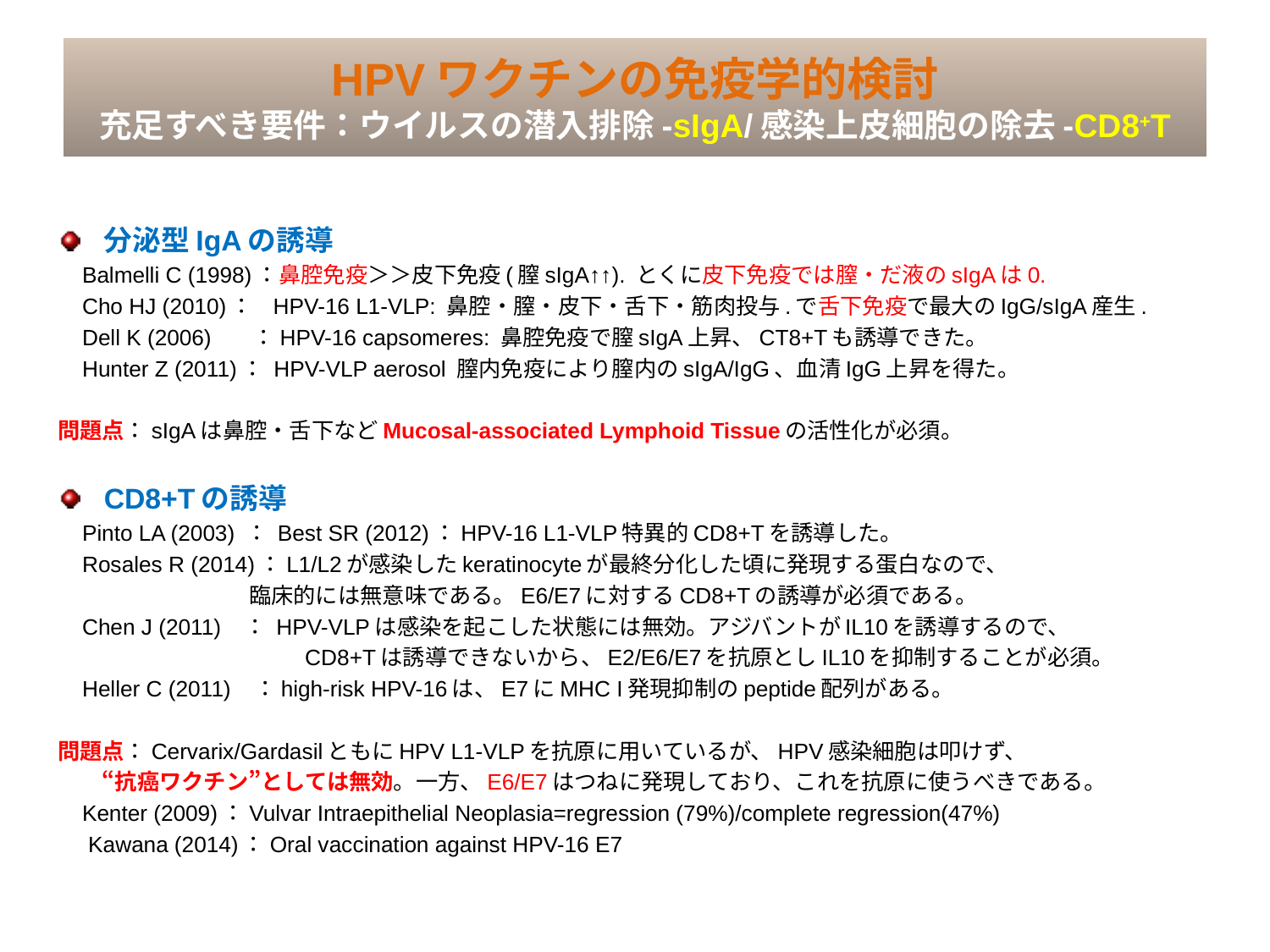

# HPVワクチンの免疫学的検討 充足すべき要件：ウイルスの潜入排除-sIgA/感染上皮細胞の除去-CD8+T
分泌型IgAの誘導
    Balmelli C (1998)：鼻腔免疫＞＞皮下免疫(膣sIgA↑↑). とくに皮下免疫では膣・だ液のsIgAは0.
    Cho HJ (2010)：   HPV-16 L1-VLP: 鼻腔・膣・皮下・舌下・筋肉投与.で舌下免疫で最大のIgG/sIgA産生.
    Dell K (2006)      ：HPV-16 capsomeres: 鼻腔免疫で膣sIgA上昇、CT8+Tも誘導できた。
    Hunter Z (2011)： HPV-VLP aerosol 膣内免疫により膣内のsIgA/IgG、血清IgG上昇を得た。

問題点：sIgAは鼻腔・舌下などMucosal-associated Lymphoid Tissueの活性化が必須。

CD8+Tの誘導
    Pinto LA (2003) ： Best SR (2012)：HPV-16 L1-VLP特異的CD8+Tを誘導した。
    Rosales R (2014)：L1/L2が感染したkeratinocyteが最終分化した頃に発現する蛋白なので、
　　                             臨床的には無意味である。E6/E7に対するCD8+Tの誘導が必須である。
    Chen J (2011)   ： HPV-VLPは感染を起こした状態には無効。アジバントがIL10を誘導するので、
　　　　　　　　　　    CD8+Tは誘導できないから、E2/E6/E7を抗原としIL10を抑制することが必須。
    Heller C (2011)   ：high-risk HPV-16は、E7にMHC I発現抑制のpeptide配列がある。

問題点：Cervarix/GardasilともにHPV L1-VLPを抗原に用いているが、HPV感染細胞は叩けず、
　　“抗癌ワクチン”としては無効。一方、E6/E7はつねに発現しており、これを抗原に使うべきである。
    Kenter (2009)：Vulvar Intraepithelial Neoplasia=regression (79%)/complete regression(47%)
      Kawana (2014)：Oral vaccination against HPV-16 E7